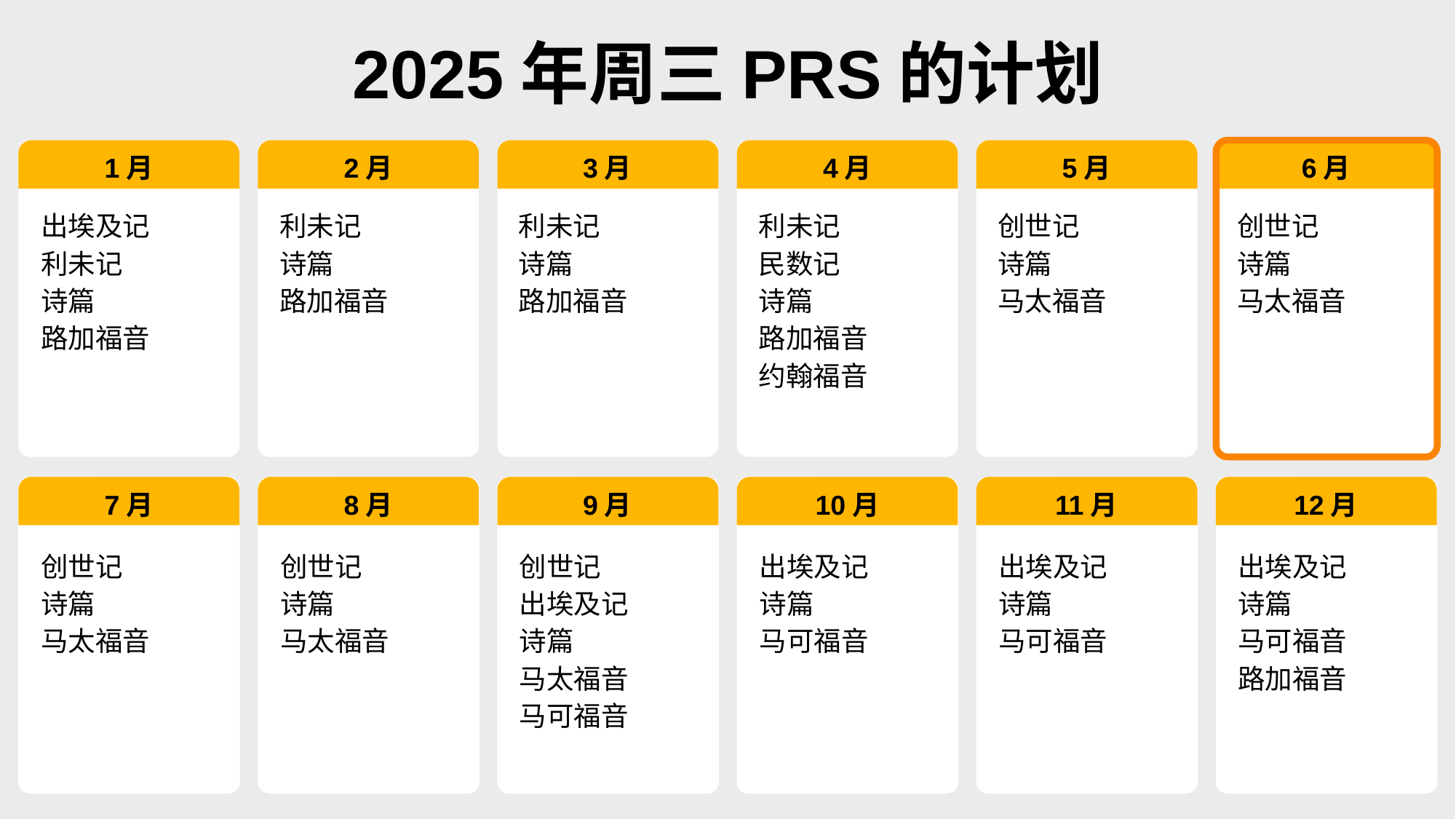

2025年周三PRS的计划

1月
2月
3月
4月
5月
6月
出埃及记
利未记
诗篇
路加福音
利未记
诗篇
路加福音
利未记
诗篇
路加福音
利未记
民数记
诗篇
路加福音
约翰福音
创世记
诗篇
马太福音
创世记
诗篇
马太福音

7月
8月
9月
10月
11月
12月
创世记
诗篇
马太福音
创世记
诗篇
马太福音
创世记
出埃及记
诗篇
马太福音
马可福音
出埃及记
诗篇
马可福音
出埃及记
诗篇
马可福音
出埃及记
诗篇
马可福音
路加福音